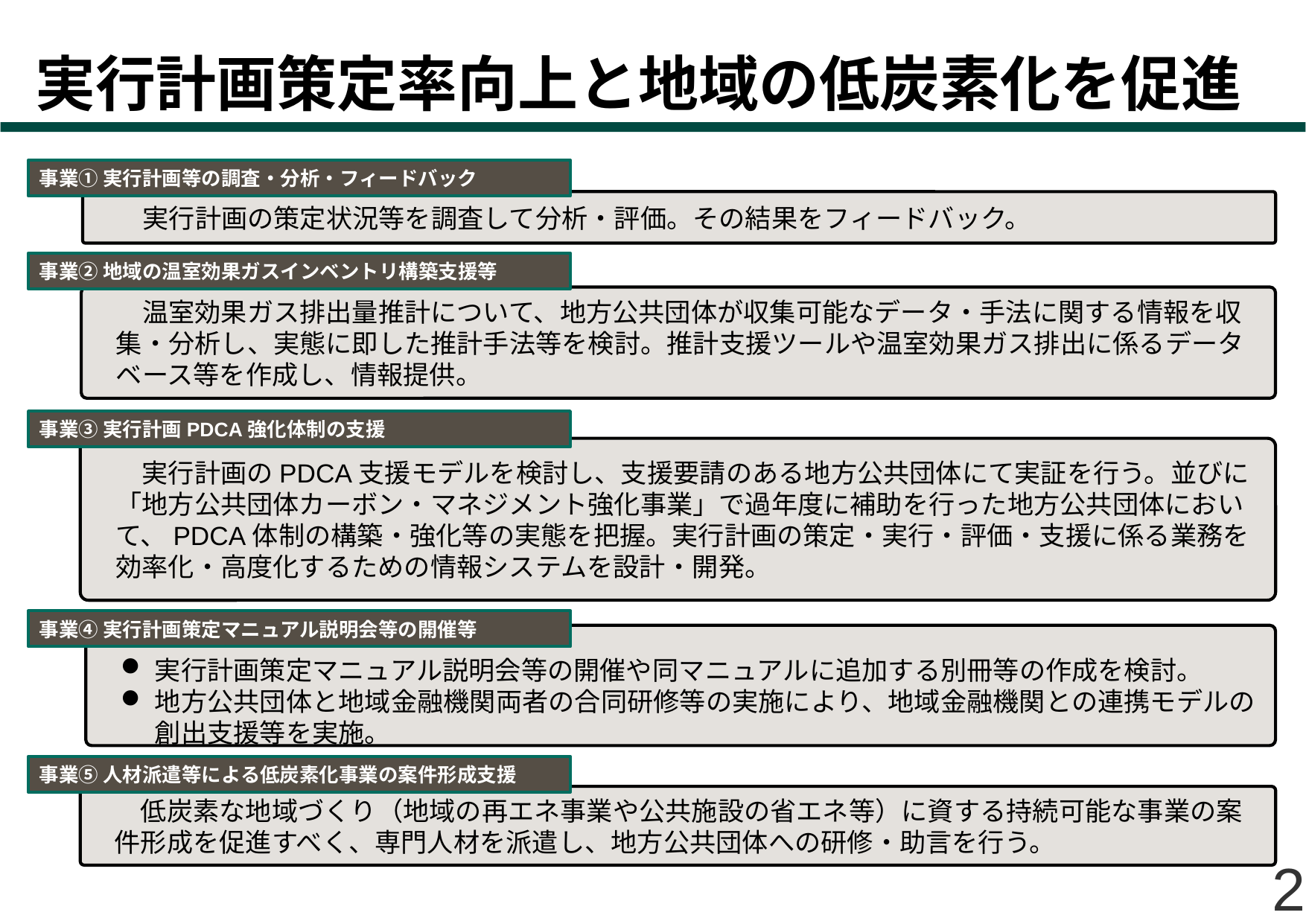

# 実行計画策定率向上と地域の低炭素化を促進
事業① 実行計画等の調査・分析・フィードバック
　実行計画の策定状況等を調査して分析・評価。その結果をフィードバック。
事業② 地域の温室効果ガスインベントリ構築支援等
　温室効果ガス排出量推計について、地方公共団体が収集可能なデータ・手法に関する情報を収集・分析し、実態に即した推計手法等を検討。推計支援ツールや温室効果ガス排出に係るデータベース等を作成し、情報提供。
事業③ 実行計画PDCA強化体制の支援
　実行計画のPDCA支援モデルを検討し、支援要請のある地方公共団体にて実証を行う。並びに「地方公共団体カーボン・マネジメント強化事業」で過年度に補助を行った地方公共団体において、PDCA体制の構築・強化等の実態を把握。実行計画の策定・実行・評価・支援に係る業務を効率化・高度化するための情報システムを設計・開発。
事業④ 実行計画策定マニュアル説明会等の開催等

実行計画策定マニュアル説明会等の開催や同マニュアルに追加する別冊等の作成を検討。
地方公共団体と地域金融機関両者の合同研修等の実施により、地域金融機関との連携モデルの創出支援等を実施。
事業⑤ 人材派遣等による低炭素化事業の案件形成支援
　低炭素な地域づくり（地域の再エネ事業や公共施設の省エネ等）に資する持続可能な事業の案件形成を促進すべく、専門人材を派遣し、地方公共団体への研修・助言を行う。